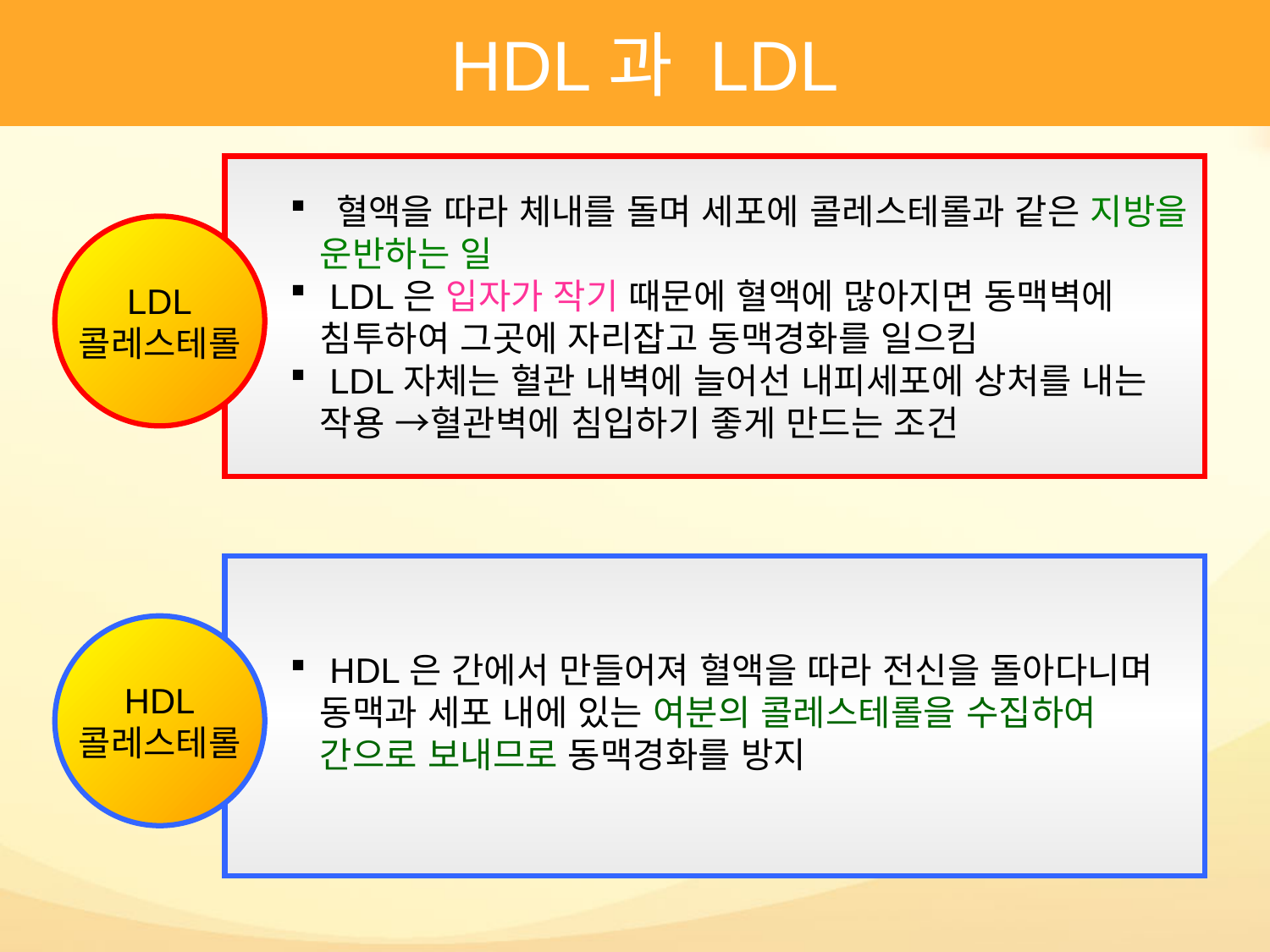

# 콜레스테롤이란?
 HDL과 LDL

 혈액을 따라 체내를 돌며 세포에 콜레스테롤과 같은 지방을 운반하는 일
 LDL은 입자가 작기 때문에 혈액에 많아지면 동맥벽에 침투하여 그곳에 자리잡고 동맥경화를 일으킴
 LDL자체는 혈관 내벽에 늘어선 내피세포에 상처를 내는 작용 →혈관벽에 침입하기 좋게 만드는 조건

LDL
콜레스테롤

 HDL은 간에서 만들어져 혈액을 따라 전신을 돌아다니며 동맥과 세포 내에 있는 여분의 콜레스테롤을 수집하여 간으로 보내므로 동맥경화를 방지

HDL
콜레스테롤